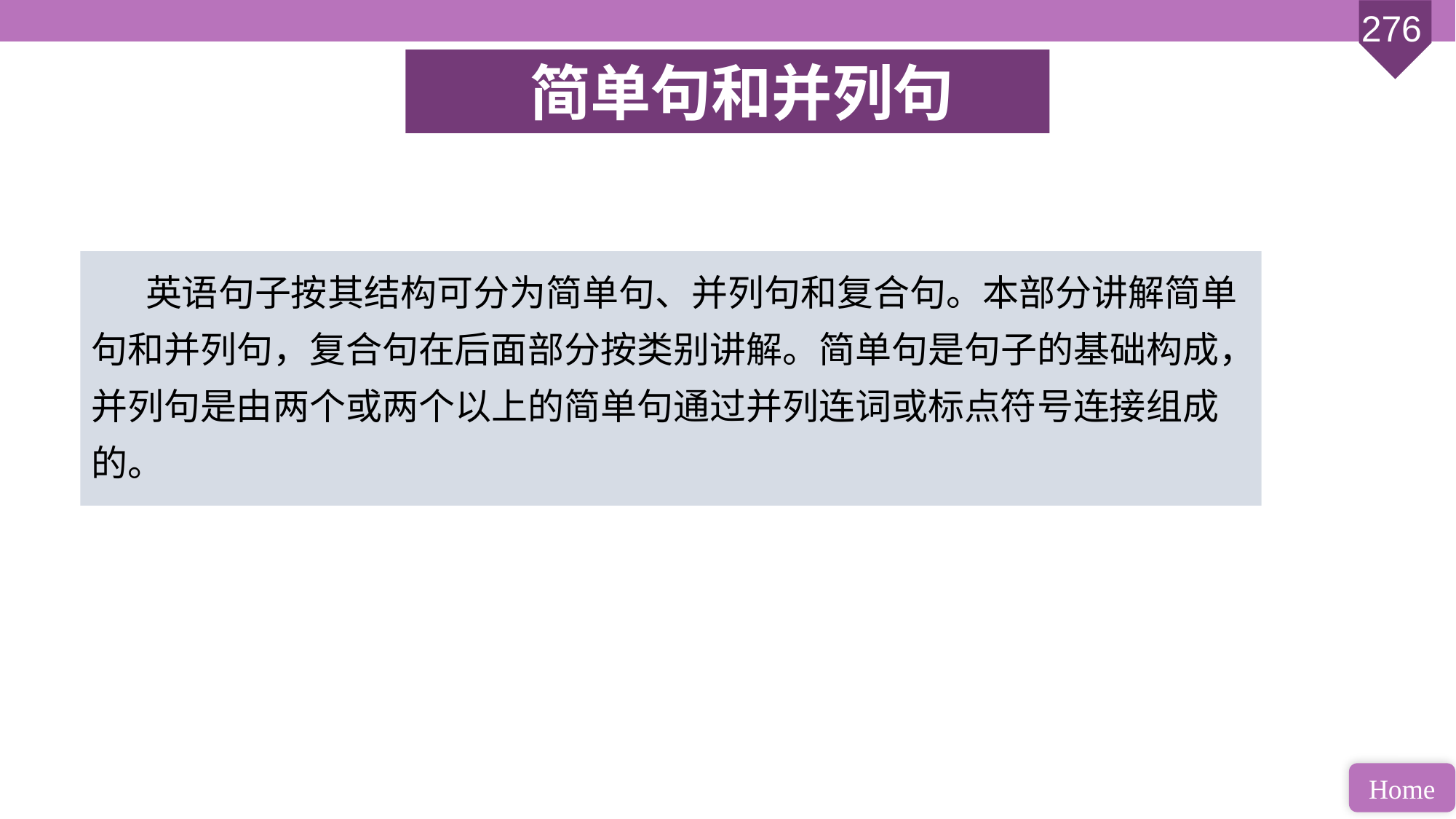

简单句和并列句
英语句子按其结构可分为简单句、并列句和复合句。本部分讲解简单句和并列句，复合句在后面部分按类别讲解。简单句是句子的基础构成，并列句是由两个或两个以上的简单句通过并列连词或标点符号连接组成的。